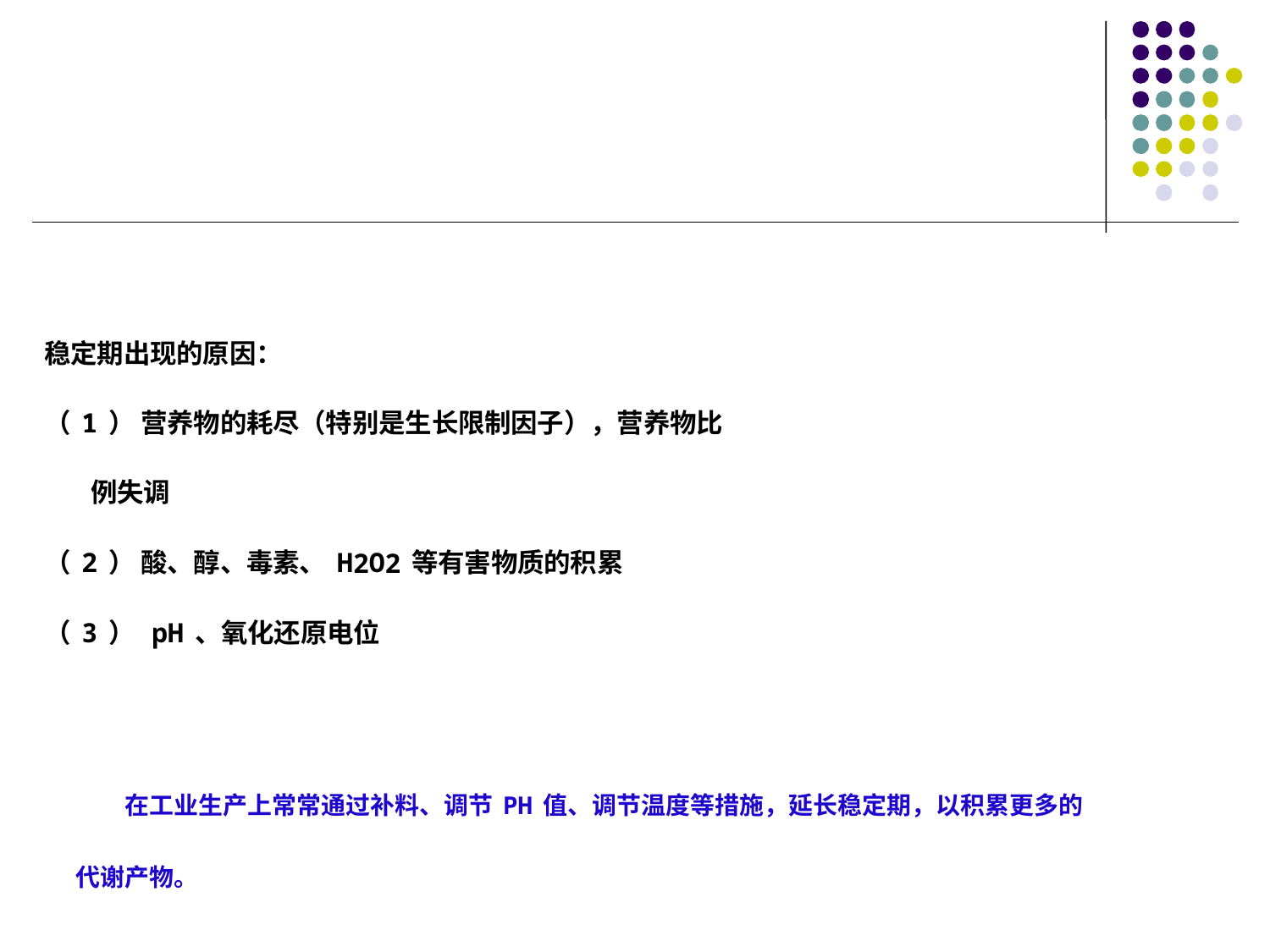

稳定期出现的原因：
（1） 营养物的耗尽（特别是生长限制因子），营养物比
      例失调
（2） 酸、醇、毒素、H2O2等有害物质的积累
（3） pH、氧化还原电位
       在工业生产上常常通过补料、调节PH值、调节温度等措施，延长稳定期，以积累更多的代谢产物。